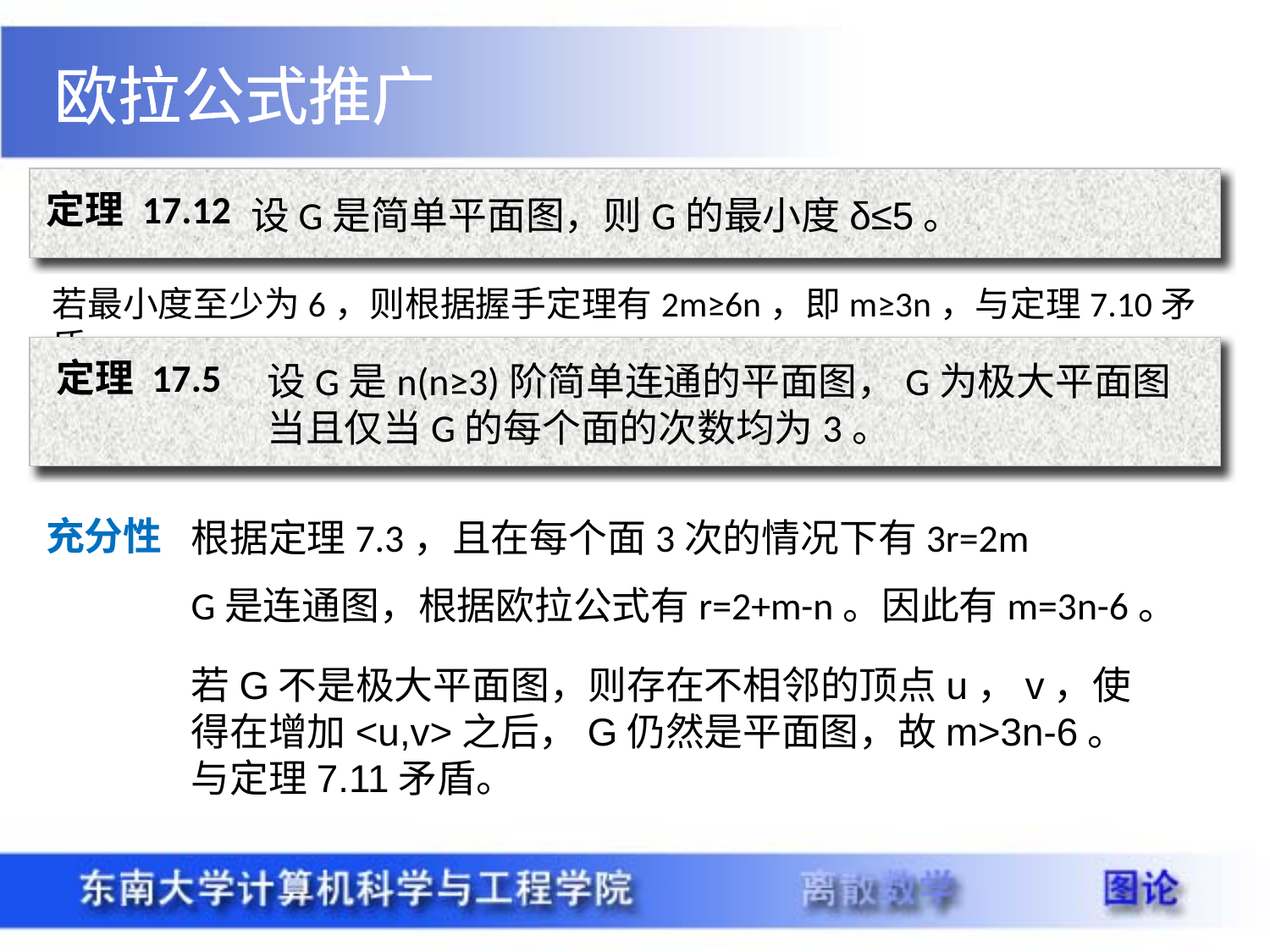

欧拉公式推广

定理 17.12
设G是简单平面图，则G的最小度δ≤5。
若最小度至少为6，则根据握手定理有2m≥6n，即m≥3n，与定理7.10矛盾。

定理 17.5
设G是n(n≥3)阶简单连通的平面图，G为极大平面图当且仅当G的每个面的次数均为3。
充分性
根据定理7.3，且在每个面3次的情况下有3r=2m
G是连通图，根据欧拉公式有r=2+m-n。因此有m=3n-6。
若G不是极大平面图，则存在不相邻的顶点u，v，使得在增加<u,v>之后，G仍然是平面图，故m>3n-6。与定理7.11矛盾。